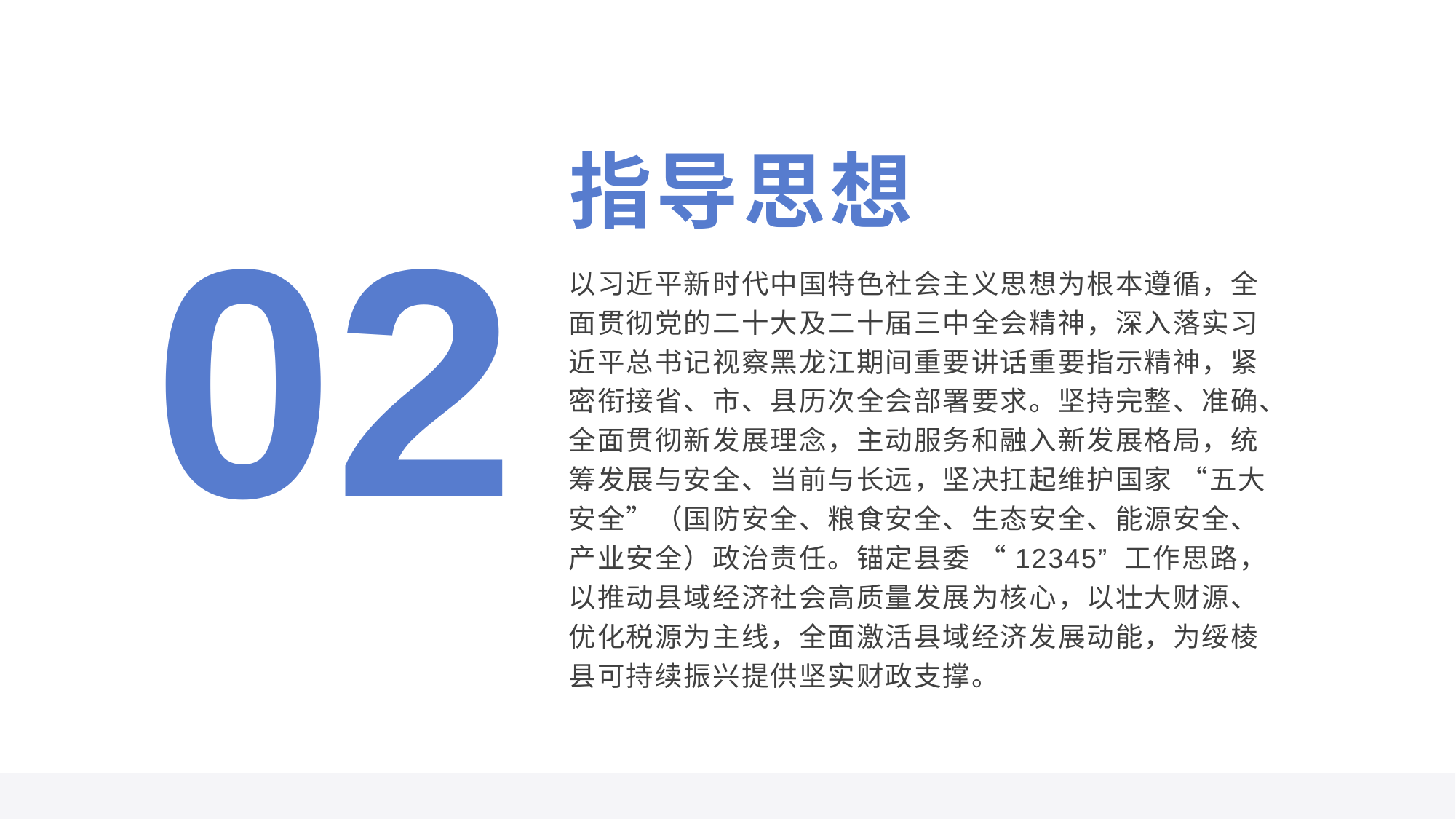

# 指导思想
02
以习近平新时代中国特色社会主义思想为根本遵循，全面贯彻党的二十大及二十届三中全会精神，深入落实习近平总书记视察黑龙江期间重要讲话重要指示精神，紧密衔接省、市、县历次全会部署要求。坚持完整、准确、全面贯彻新发展理念，主动服务和融入新发展格局，统筹发展与安全、当前与长远，坚决扛起维护国家 “五大安全”（国防安全、粮食安全、生态安全、能源安全、产业安全）政治责任。锚定县委 “12345” 工作思路，以推动县域经济社会高质量发展为核心，以壮大财源、优化税源为主线，全面激活县域经济发展动能，为绥棱县可持续振兴提供坚实财政支撑。